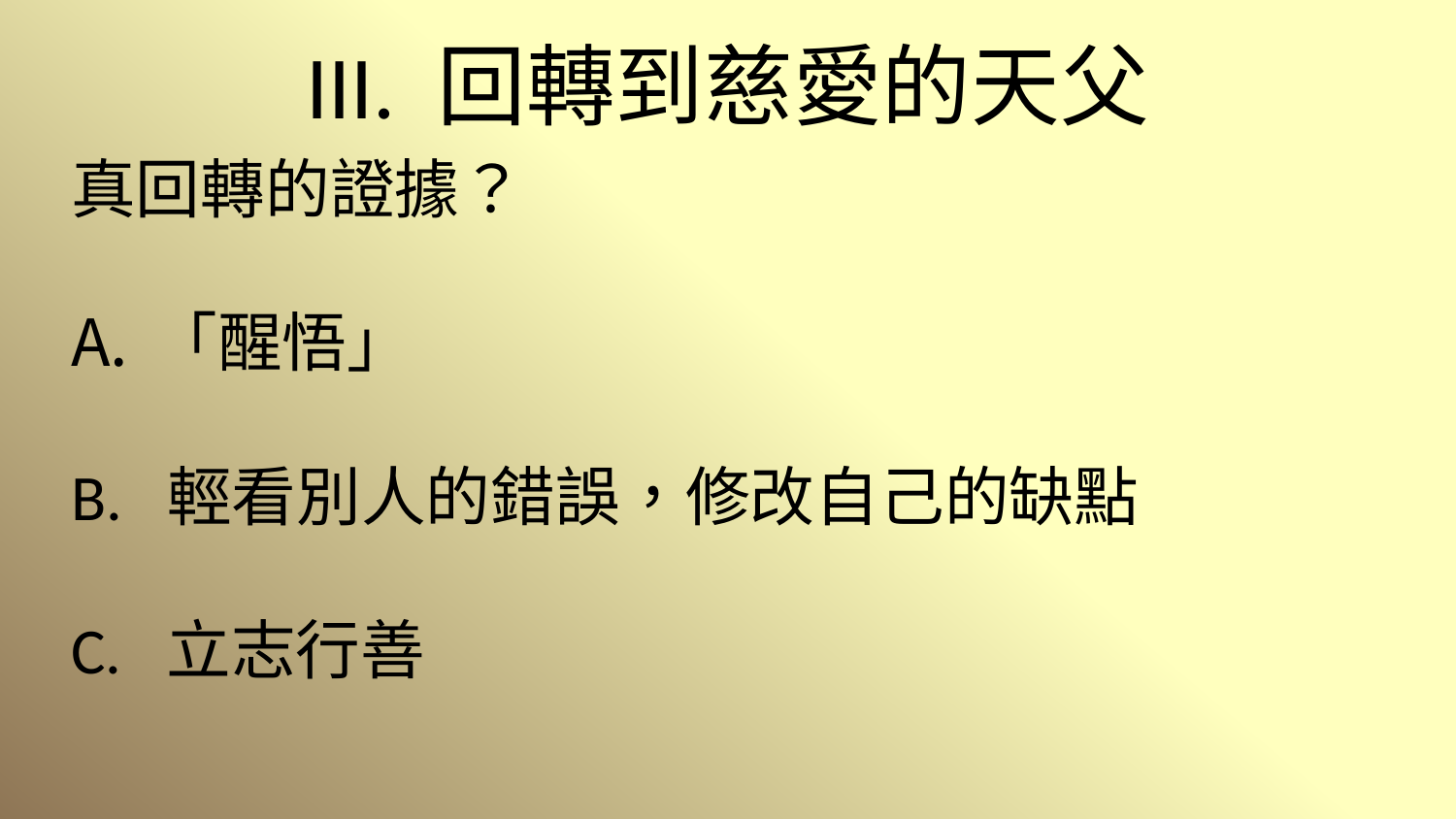

# III. 回轉到慈愛的天父
真回轉的證據？

「醒悟」

B.  輕看別人的錯誤，修改自己的缺點

C.  立志行善